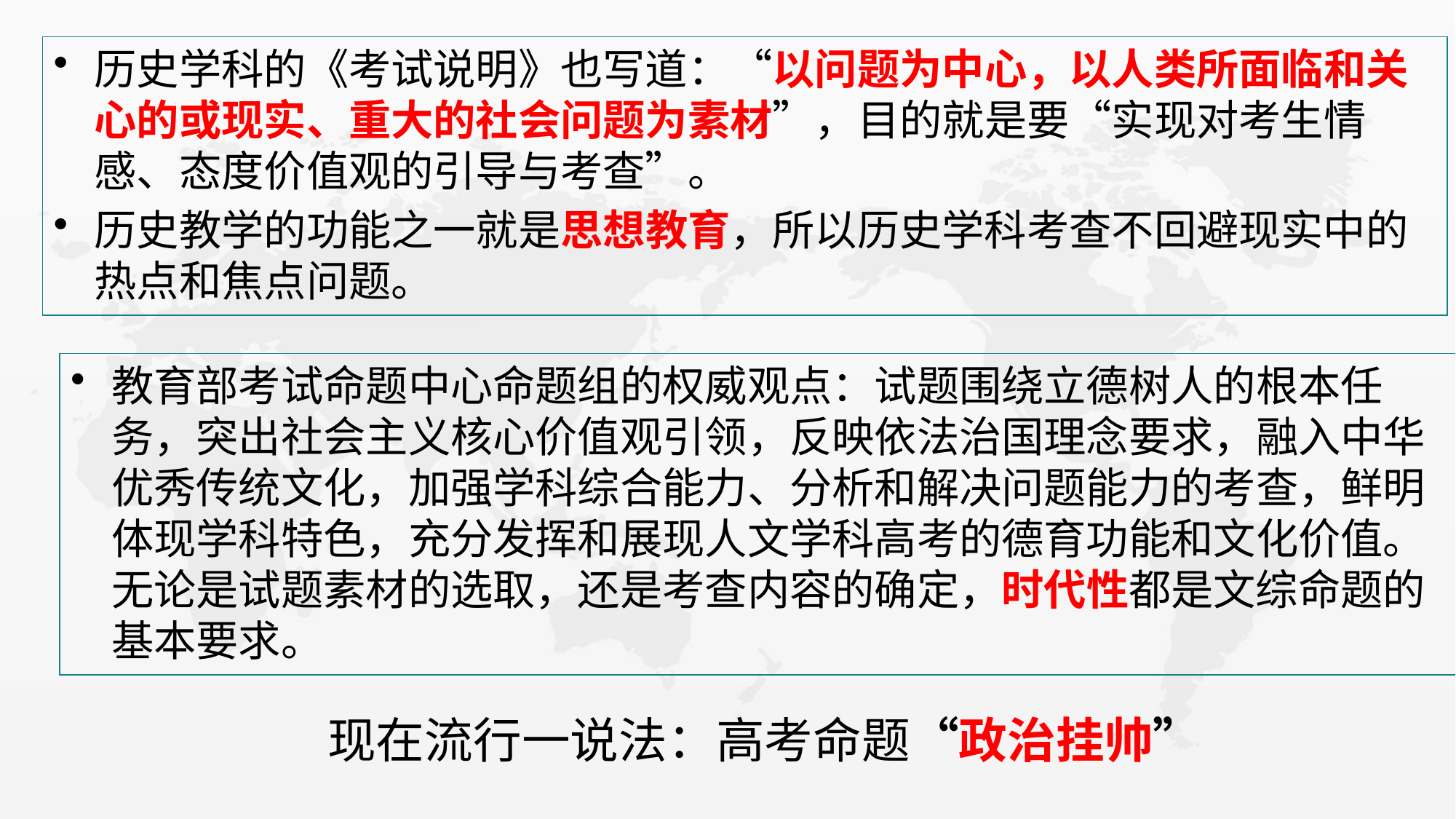

历史学科的《考试说明》也写道：“以问题为中心，以人类所面临和关心的或现实、重大的社会问题为素材”，目的就是要“实现对考生情感、态度价值观的引导与考查”。
历史教学的功能之一就是思想教育，所以历史学科考查不回避现实中的热点和焦点问题。

教育部考试命题中心命题组的权威观点：试题围绕立德树人的根本任务，突出社会主义核心价值观引领，反映依法治国理念要求，融入中华优秀传统文化，加强学科综合能力、分析和解决问题能力的考查，鲜明体现学科特色，充分发挥和展现人文学科高考的德育功能和文化价值。无论是试题素材的选取，还是考查内容的确定，时代性都是文综命题的基本要求。

      现在流行一说法：高考命题“政治挂帅”